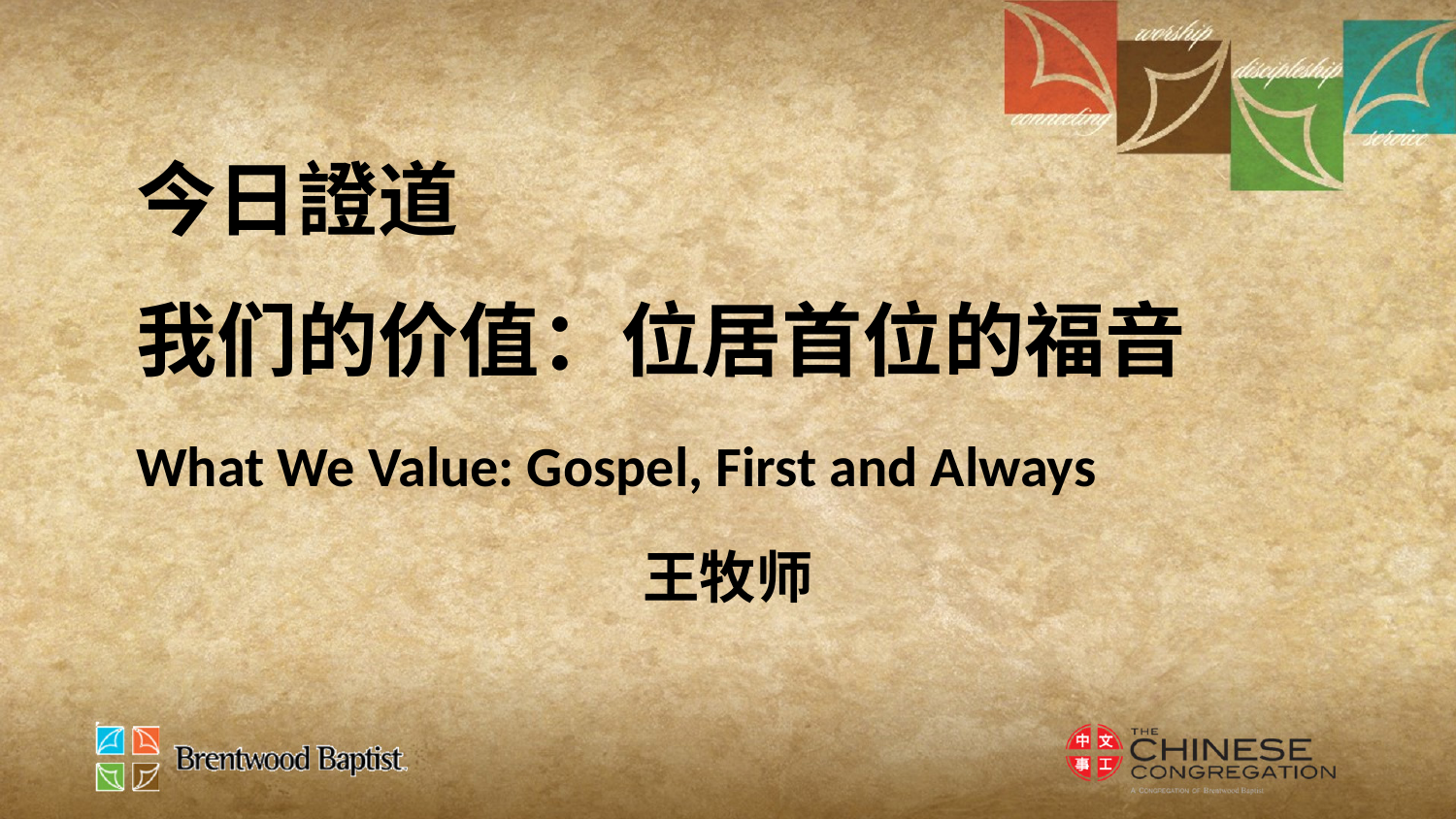

今日證道

我们的价值：位居首位的福音

What We Value: Gospel, First and Always

王牧师